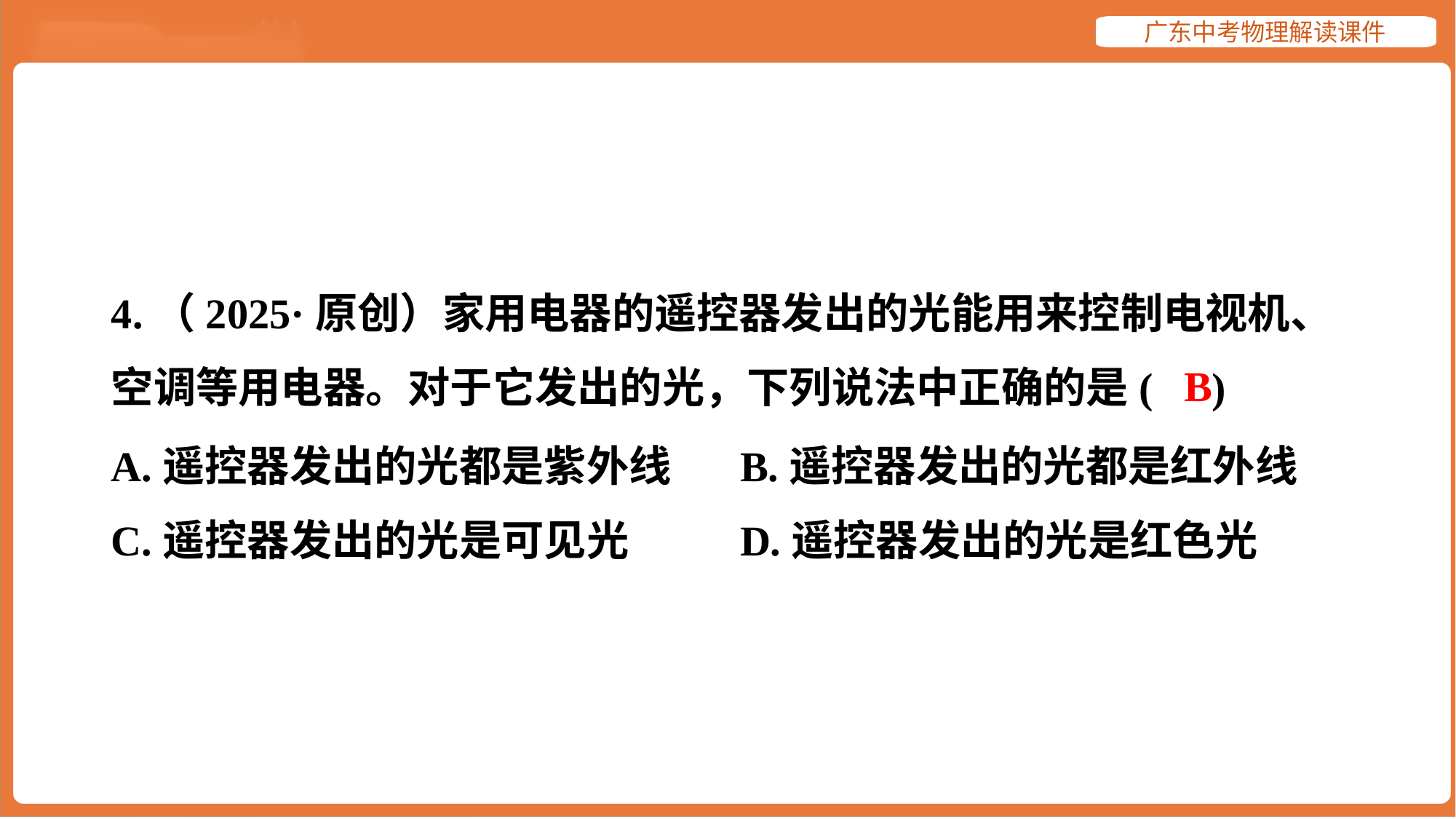

4.（2025·原创）家用电器的遥控器发出的光能用来控制电视机、
空调等用电器。对于它发出的光，下列说法中正确的是(     )
B
A.遥控器发出的光都是紫外线	B.遥控器发出的光都是红外线
C.遥控器发出的光是可见光	D.遥控器发出的光是红色光